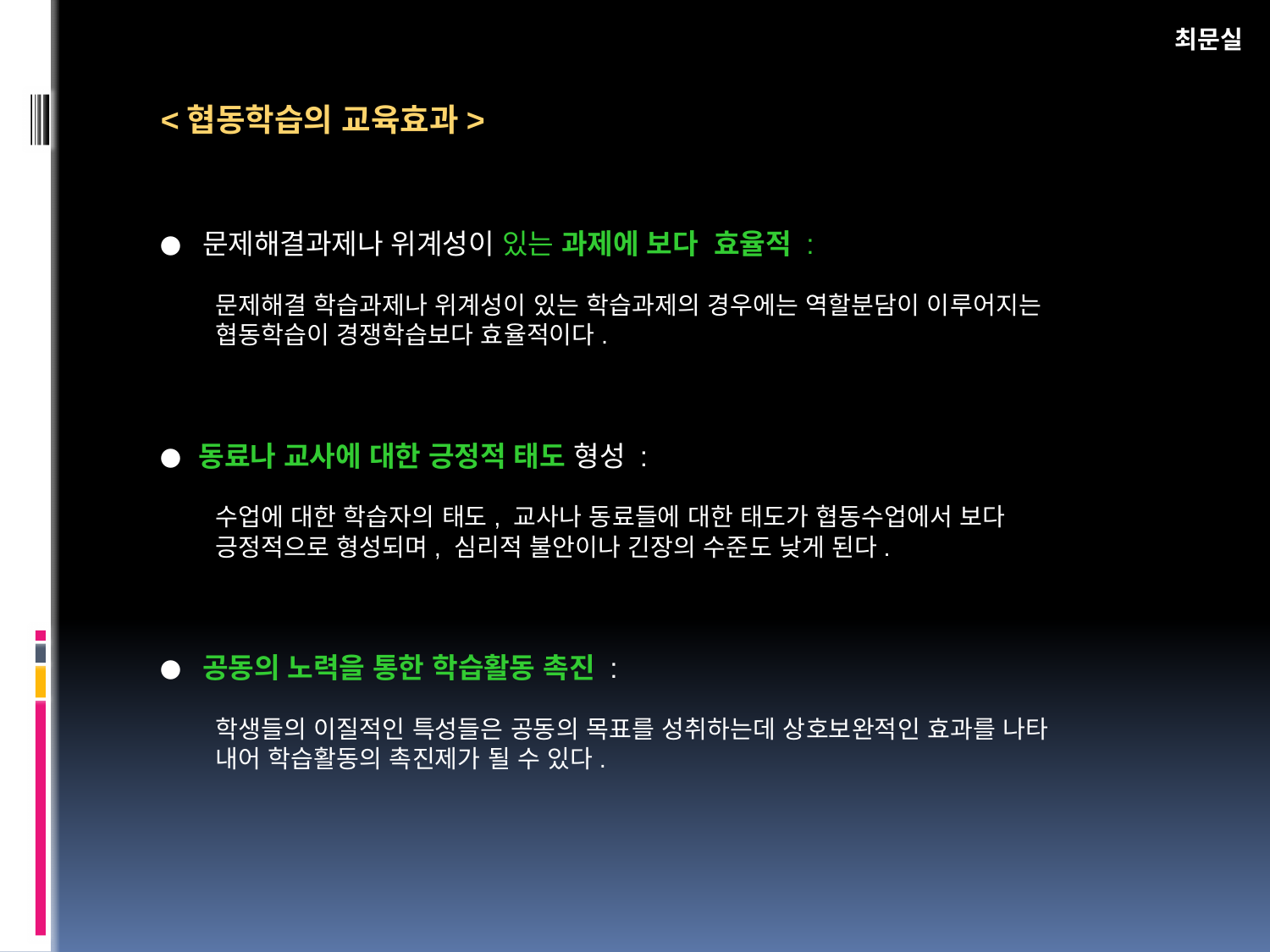

최문실

<협동학습의 교육효과>

●  문제해결과제나 위계성이 있는 과제에 보다  효율적 :

       문제해결 학습과제나 위계성이 있는 학습과제의 경우에는 역할분담이 이루어지는
       협동학습이 경쟁학습보다 효율적이다.

●  동료나 교사에 대한 긍정적 태도 형성 :

       수업에 대한 학습자의 태도, 교사나 동료들에 대한 태도가 협동수업에서 보다
       긍정적으로 형성되며, 심리적 불안이나 긴장의 수준도 낮게 된다.

●  공동의 노력을 통한 학습활동 촉진 :

       학생들의 이질적인 특성들은 공동의 목표를 성취하는데 상호보완적인 효과를 나타
       내어 학습활동의 촉진제가 될 수 있다.